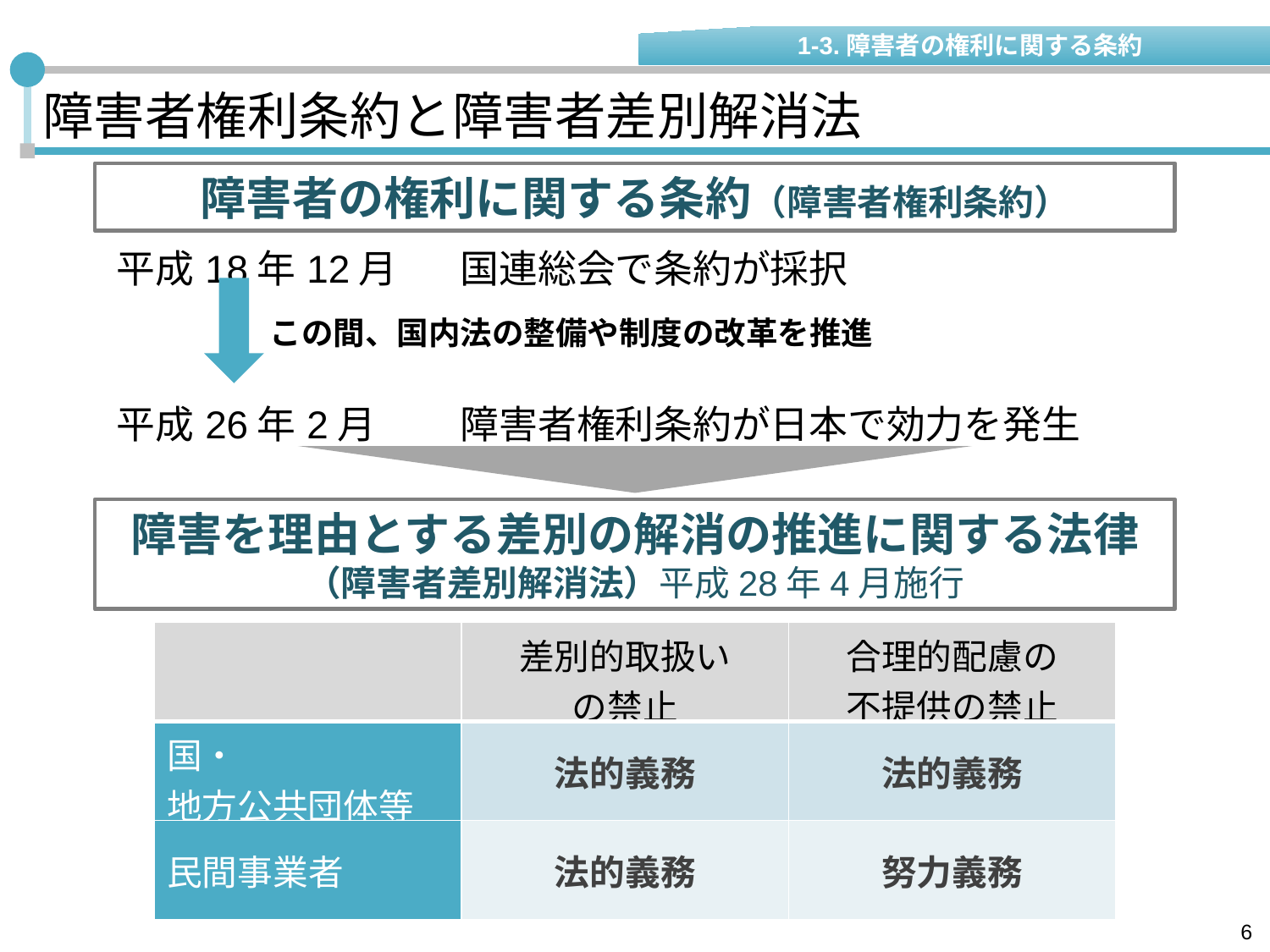

1-3.障害者の権利に関する条約
# 障害者権利条約と障害者差別解消法
障害者の権利に関する条約（障害者権利条約）
| 平成18年12月 | 国連総会で条約が採択 |
| --- | --- |
| 平成26年2月 | 障害者権利条約が日本で効力を発生 |

この間、国内法の整備や制度の改革を推進

障害を理由とする差別の解消の推進に関する法律
（障害者差別解消法）平成28年4月施行
|  | 差別的取扱い の禁止 | 合理的配慮の 不提供の禁止 |
| --- | --- | --- |
| 国・ 地方公共団体等 | 法的義務 | 法的義務 |
| 民間事業者 | 法的義務 | 努力義務 |
6